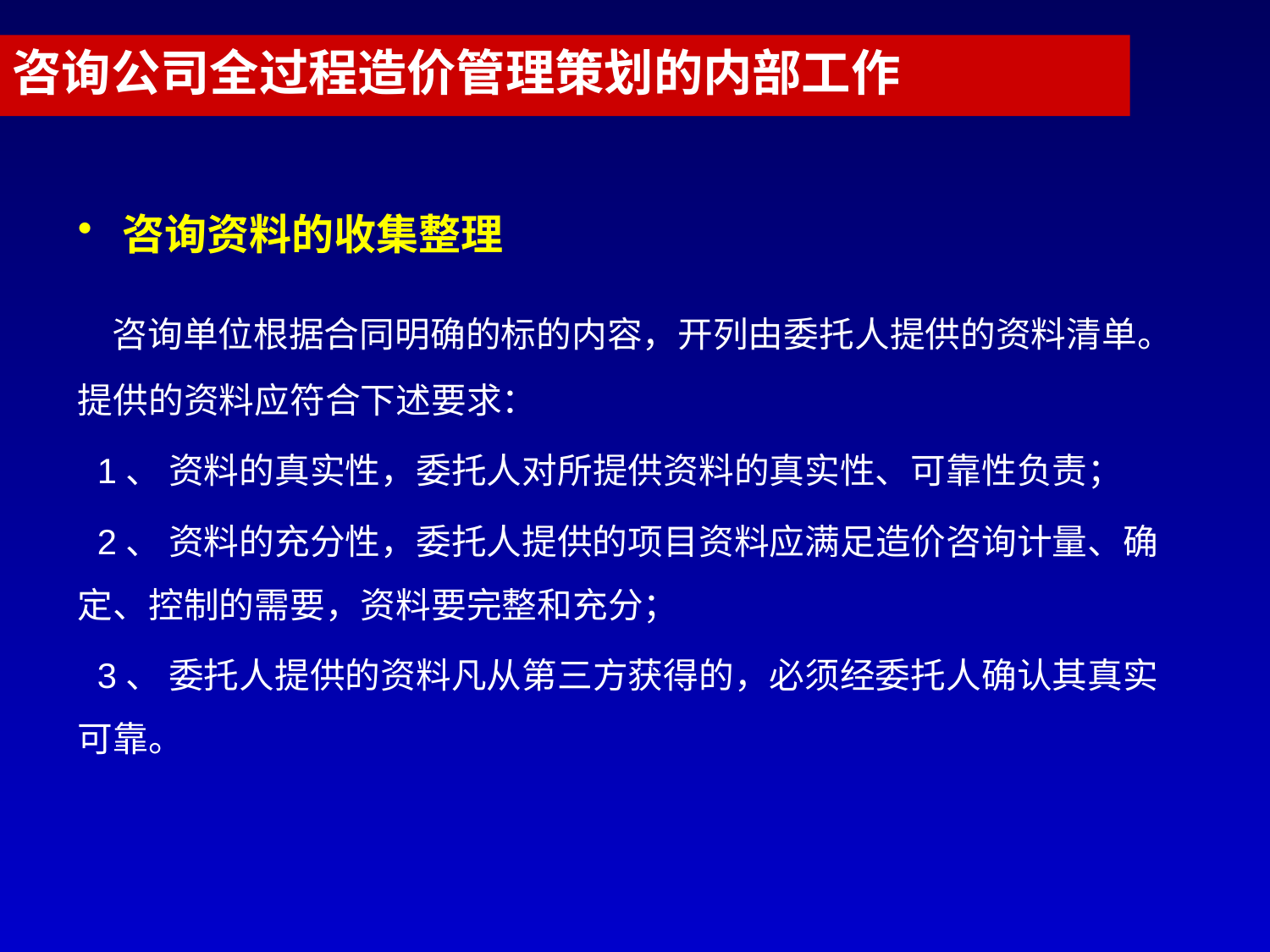

咨询公司全过程造价管理策划的内部工作
  咨询资料的收集整理
  咨询单位根据合同明确的标的内容，开列由委托人提供的资料清单。提供的资料应符合下述要求：
  1、 资料的真实性，委托人对所提供资料的真实性、可靠性负责；
  2、 资料的充分性，委托人提供的项目资料应满足造价咨询计量、确定、控制的需要，资料要完整和充分；
  3、 委托人提供的资料凡从第三方获得的，必须经委托人确认其真实可靠。

28